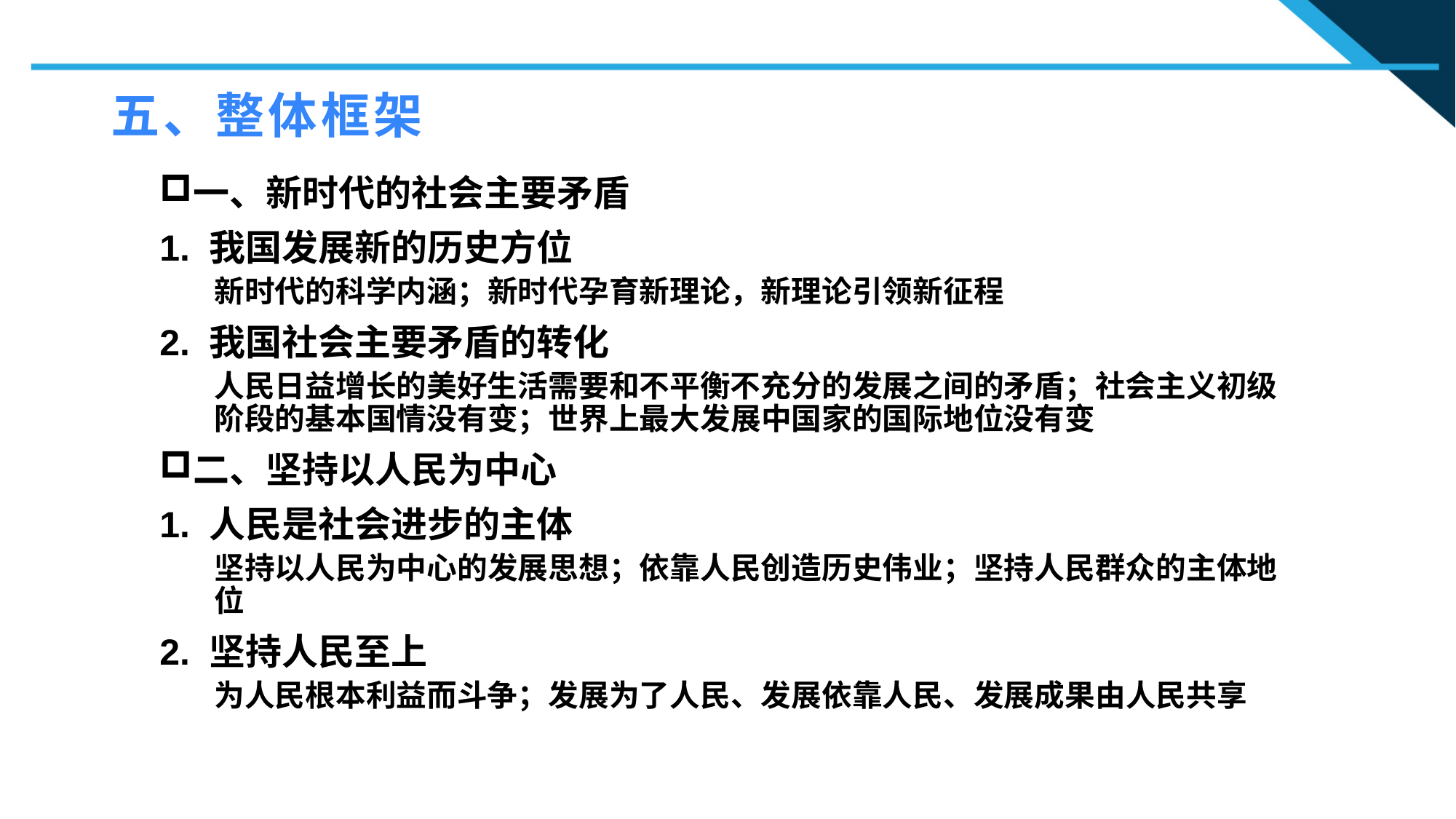

五、整体框架
一、新时代的社会主要矛盾
1. 我国发展新的历史方位
新时代的科学内涵；新时代孕育新理论，新理论引领新征程
2. 我国社会主要矛盾的转化
人民日益增长的美好生活需要和不平衡不充分的发展之间的矛盾；社会主义初级阶段的基本国情没有变；世界上最大发展中国家的国际地位没有变
二、坚持以人民为中心
1. 人民是社会进步的主体
坚持以人民为中心的发展思想；依靠人民创造历史伟业；坚持人民群众的主体地位
2. 坚持人民至上
为人民根本利益而斗争；发展为了人民、发展依靠人民、发展成果由人民共享